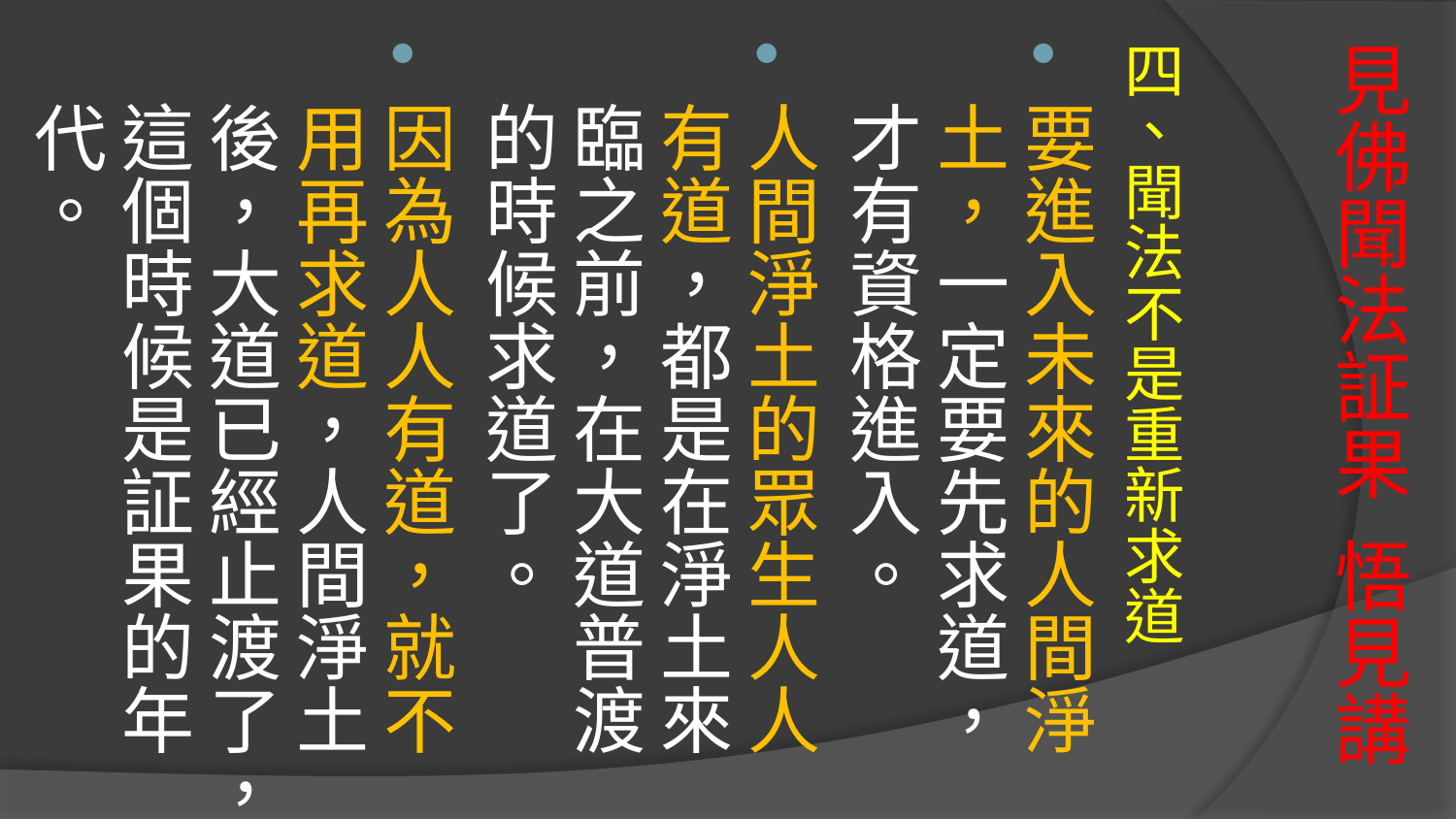

四、聞法不是重新求道
要進入未來的人間淨土，一定要先求道，才有資格進入。
人間淨土的眾生人人有道，都是在淨土來臨之前，在大道普渡的時候求道了。
因為人人有道，就不用再求道，人間淨土後，大道已經止渡了，這個時候是証果的年代。
# 見佛聞法証果  悟見講